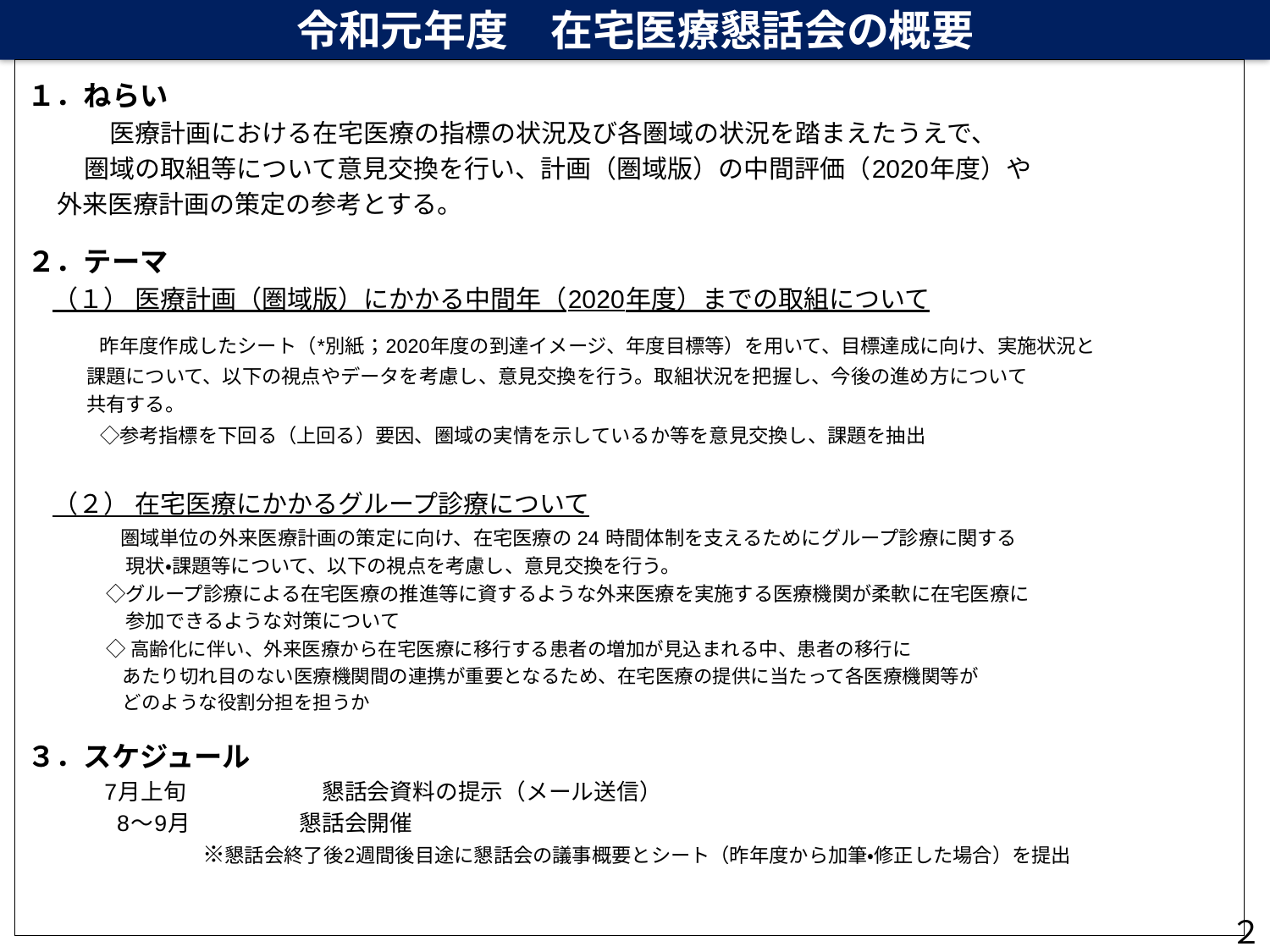

令和元年度　在宅医療懇話会の概要

１．ねらい
　 　　医療計画における在宅医療の指標の状況及び各圏域の状況を踏まえたうえで、
　　 圏域の取組等について意見交換を行い、計画（圏域版）の中間評価（2020年度）や
     外来医療計画の策定の参考とする。

２．テーマ
　（１） 医療計画（圏域版）にかかる中間年（2020年度）までの取組について
　　 昨年度作成したシート（*別紙；2020年度の到達イメージ、年度目標等）を用いて、目標達成に向け、実施状況と
　　　課題について、以下の視点やデータを考慮し、意見交換を行う。取組状況を把握し、今後の進め方について
　　　共有する。
　　　 ◇参考指標を下回る（上回る）要因、圏域の実情を示しているか等を意見交換し、課題を抽出

　（２） 在宅医療にかかるグループ診療について
　　　     圏域単位の外来医療計画の策定に向け、在宅医療の 24 時間体制を支えるためにグループ診療に関する
　　　　　現状・課題等について、以下の視点を考慮し、意見交換を行う。
　　　　◇グループ診療による在宅医療の推進等に資するような外来医療を実施する医療機関が柔軟に在宅医療に
　　　　　参加できるような対策について
　　　　◇ 高齢化に伴い、外来医療から在宅医療に移行する患者の増加が見込まれる中、患者の移行に
　　　　　あたり切れ目のない医療機関間の連携が重要となるため、在宅医療の提供に当たって各医療機関等が
　　　　　どのような役割分担を担うか

３．スケジュール
　　      7月上旬　　　　　　懇話会資料の提示（メール送信）
　　　    8～9月　　        　懇話会開催
  　 　　　　　　※懇話会終了後2週間後目途に懇話会の議事概要とシート（昨年度から加筆・修正した場合）を提出

２